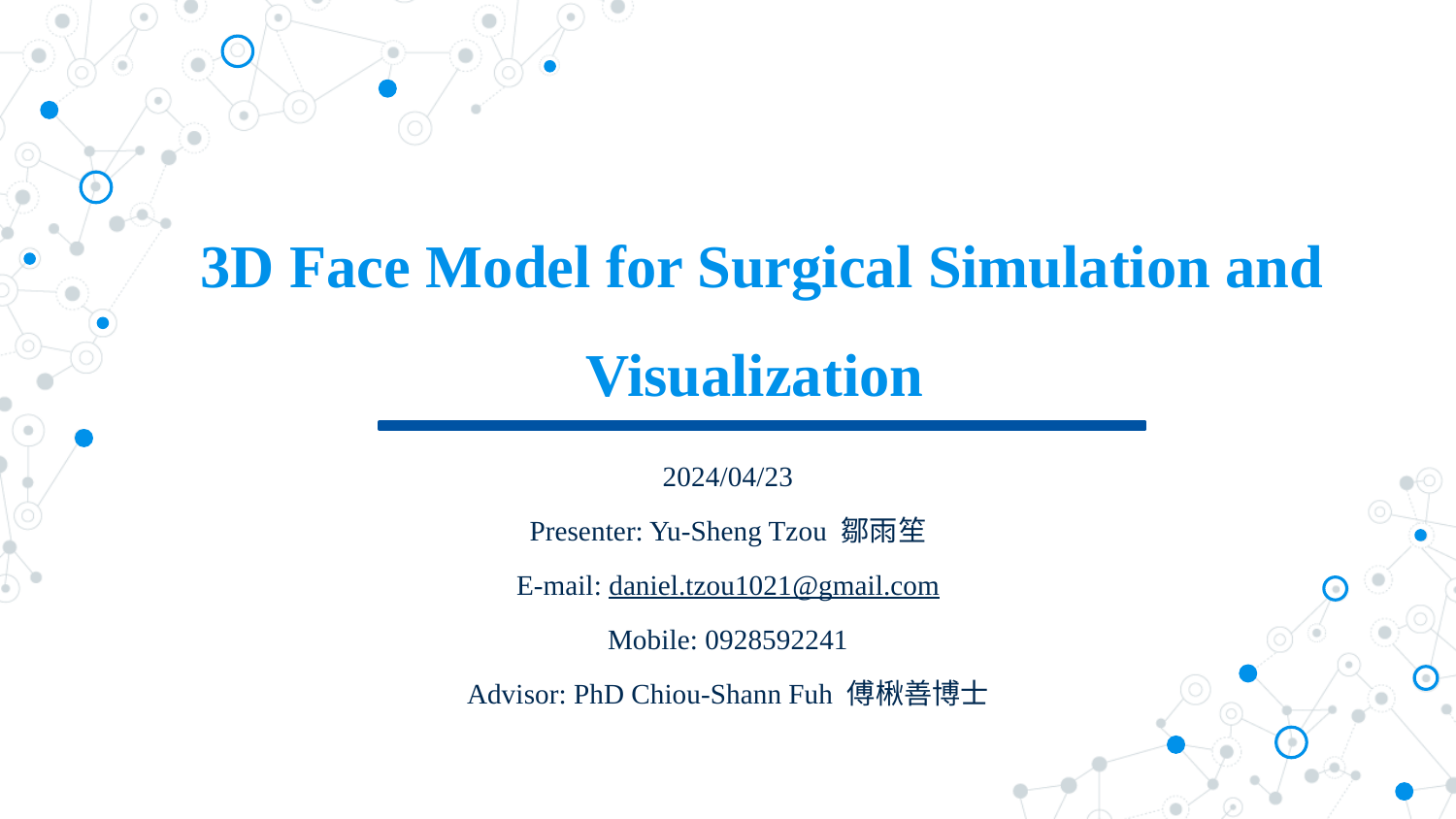

# 3D Face Model for Surgical Simulation and Visualization

2024/04/23
Presenter: Yu-Sheng Tzou 鄒雨笙
E-mail: daniel.tzou1021@gmail.com
Mobile: 0928592241
Advisor: PhD Chiou-Shann Fuh 傅楸善博士